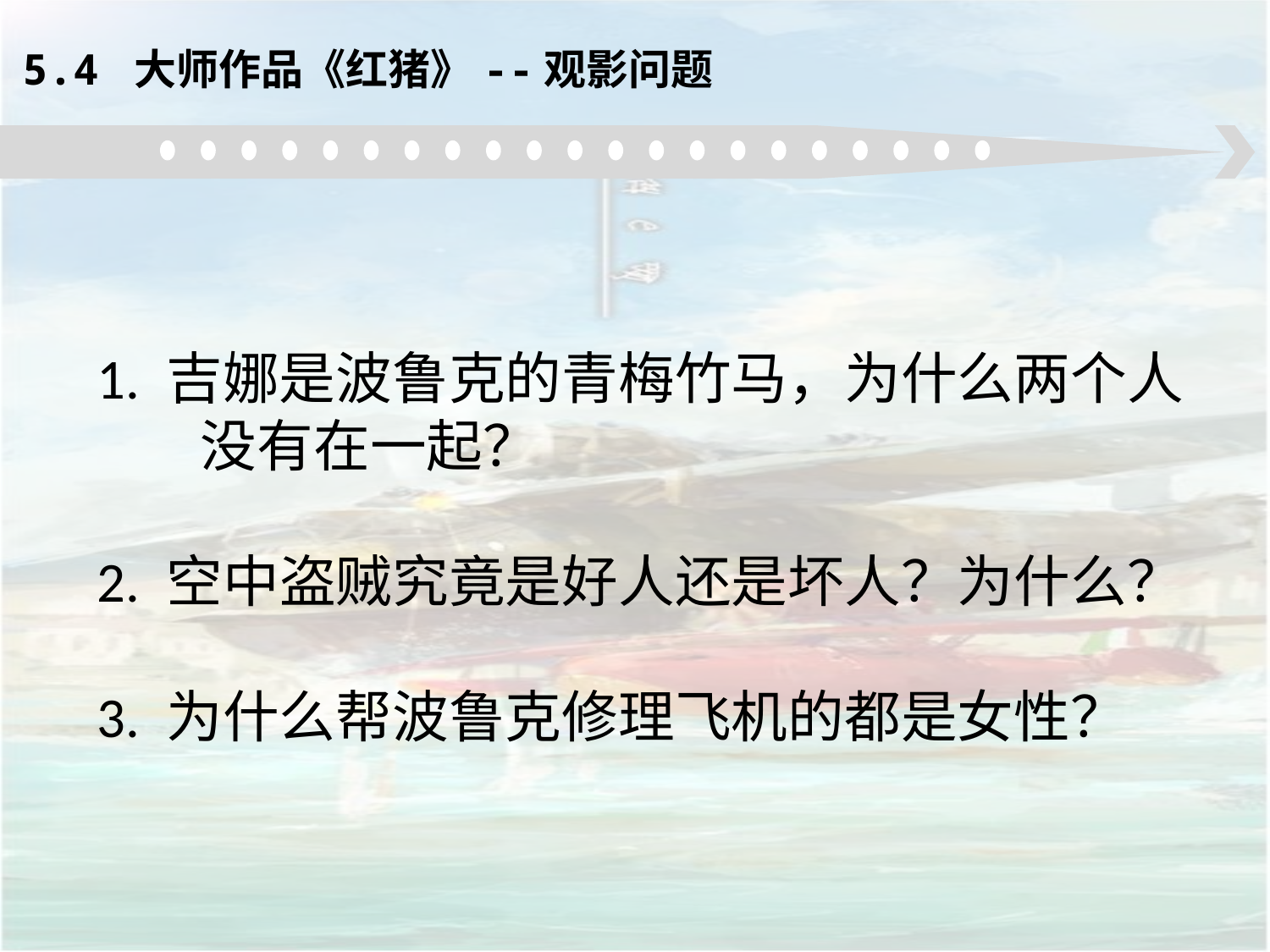

5.4 大师作品《红猪》--观影问题

1. 吉娜是波鲁克的青梅竹马，为什么两个人没有在一起？

2. 空中盗贼究竟是好人还是坏人？为什么？

3. 为什么帮波鲁克修理飞机的都是女性？